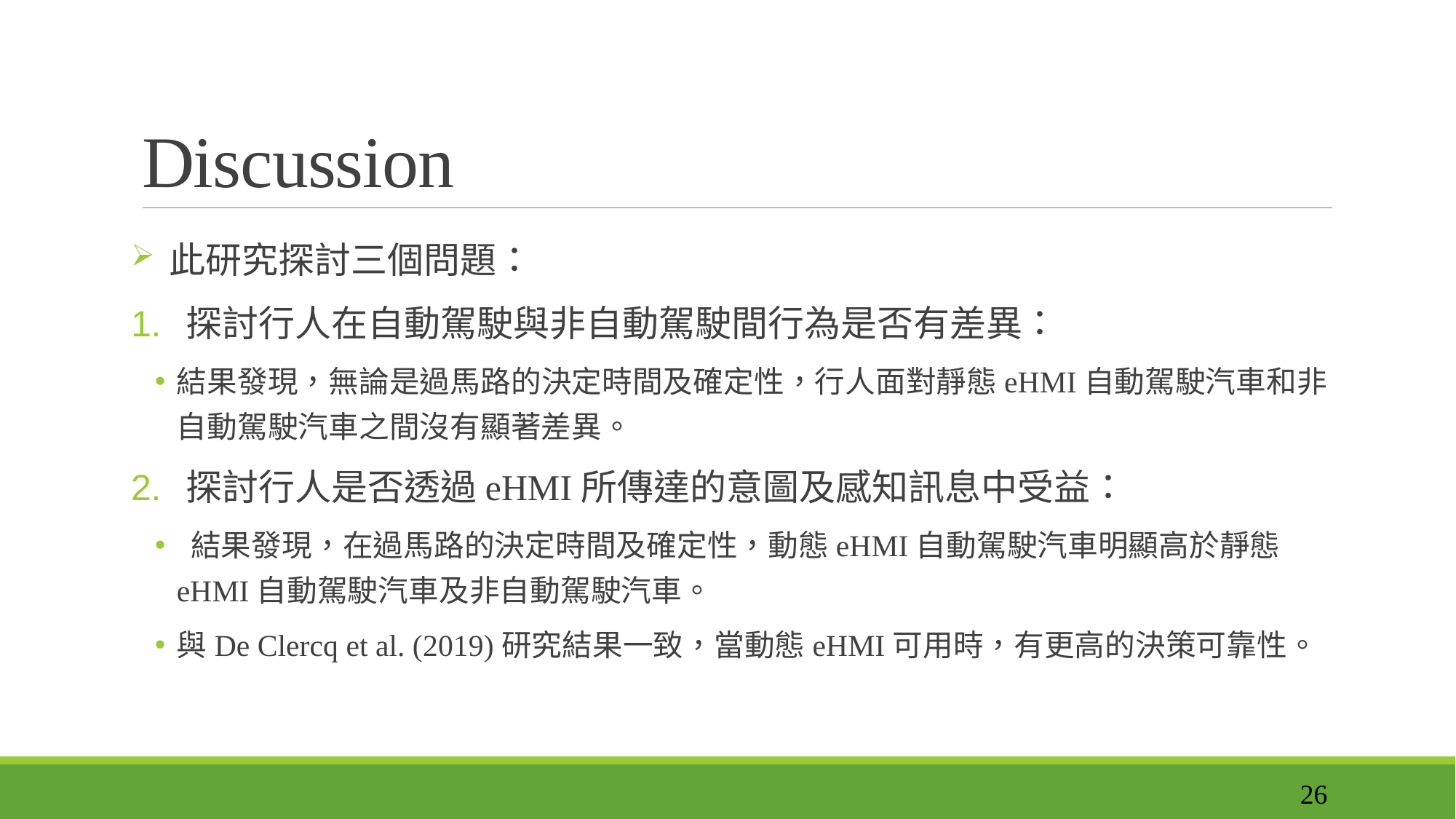

# Discussion
 此研究探討三個問題：
探討行人在自動駕駛與非自動駕駛間行為是否有差異：
結果發現，無論是過馬路的決定時間及確定性，行人面對靜態eHMI自動駕駛汽車和非自動駕駛汽車之間沒有顯著差異。
探討行人是否透過eHMI所傳達的意圖及感知訊息中受益：
 結果發現，在過馬路的決定時間及確定性，動態eHMI自動駕駛汽車明顯高於靜態eHMI自動駕駛汽車及非自動駕駛汽車。
與De Clercq et al. (2019)研究結果一致，當動態eHMI可用時，有更高的決策可靠性。

26